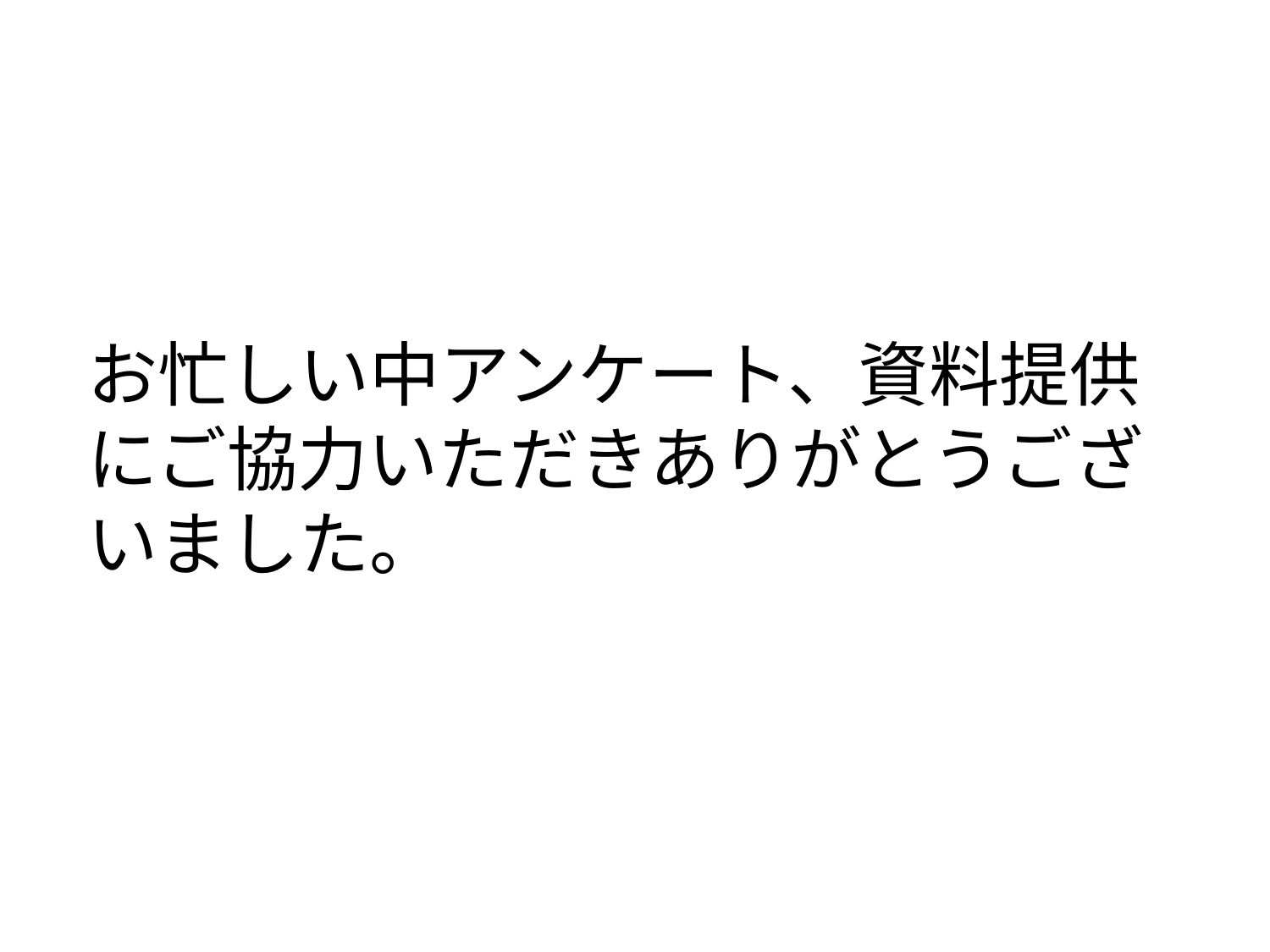

お忙しい中アンケート、資料提供にご協力いただきありがとうございました。